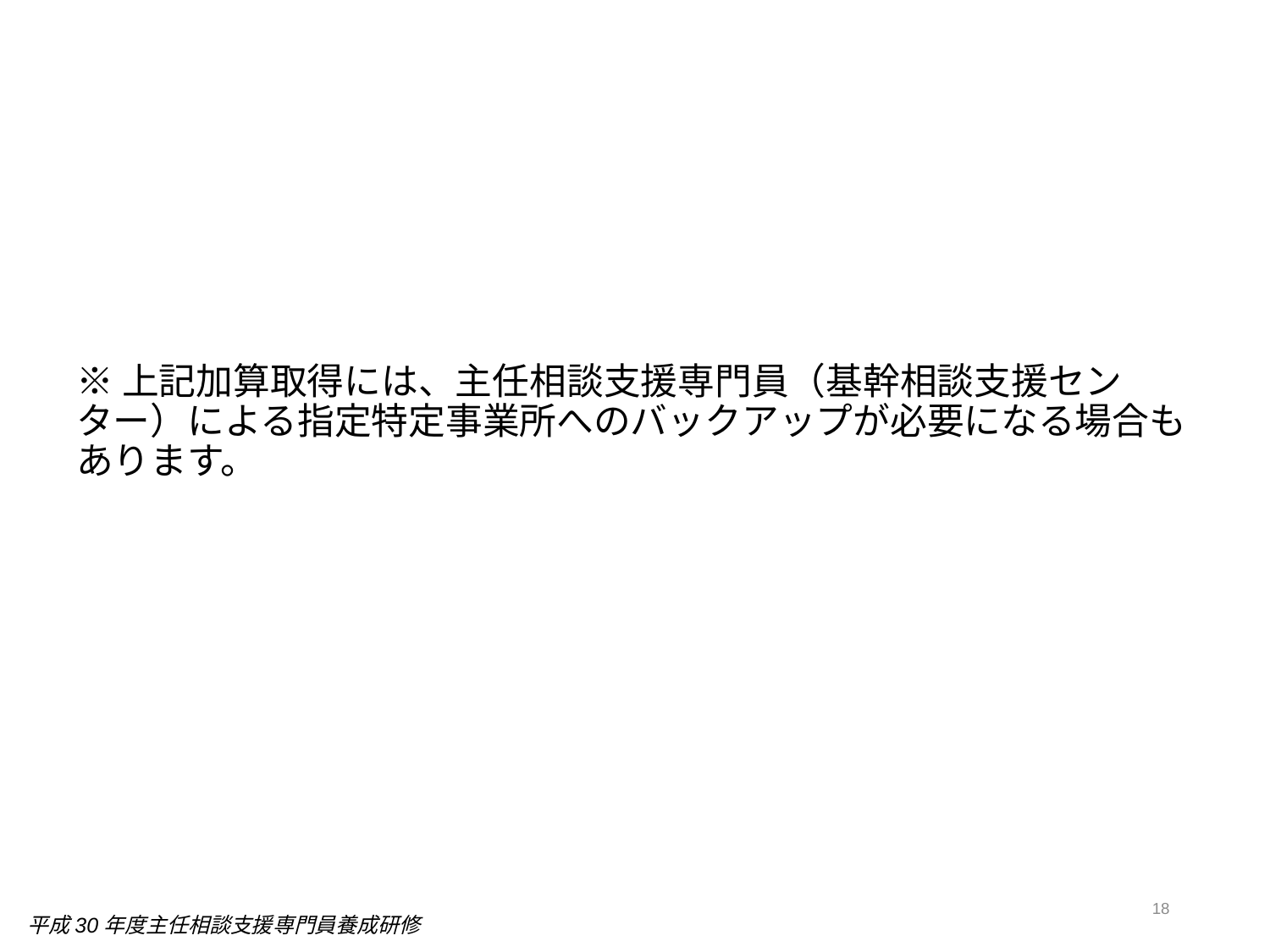

※上記加算取得には、主任相談支援専門員（基幹相談支援センター）による指定特定事業所へのバックアップが必要になる場合もあります。

18
平成30年度主任相談支援専門員養成研修